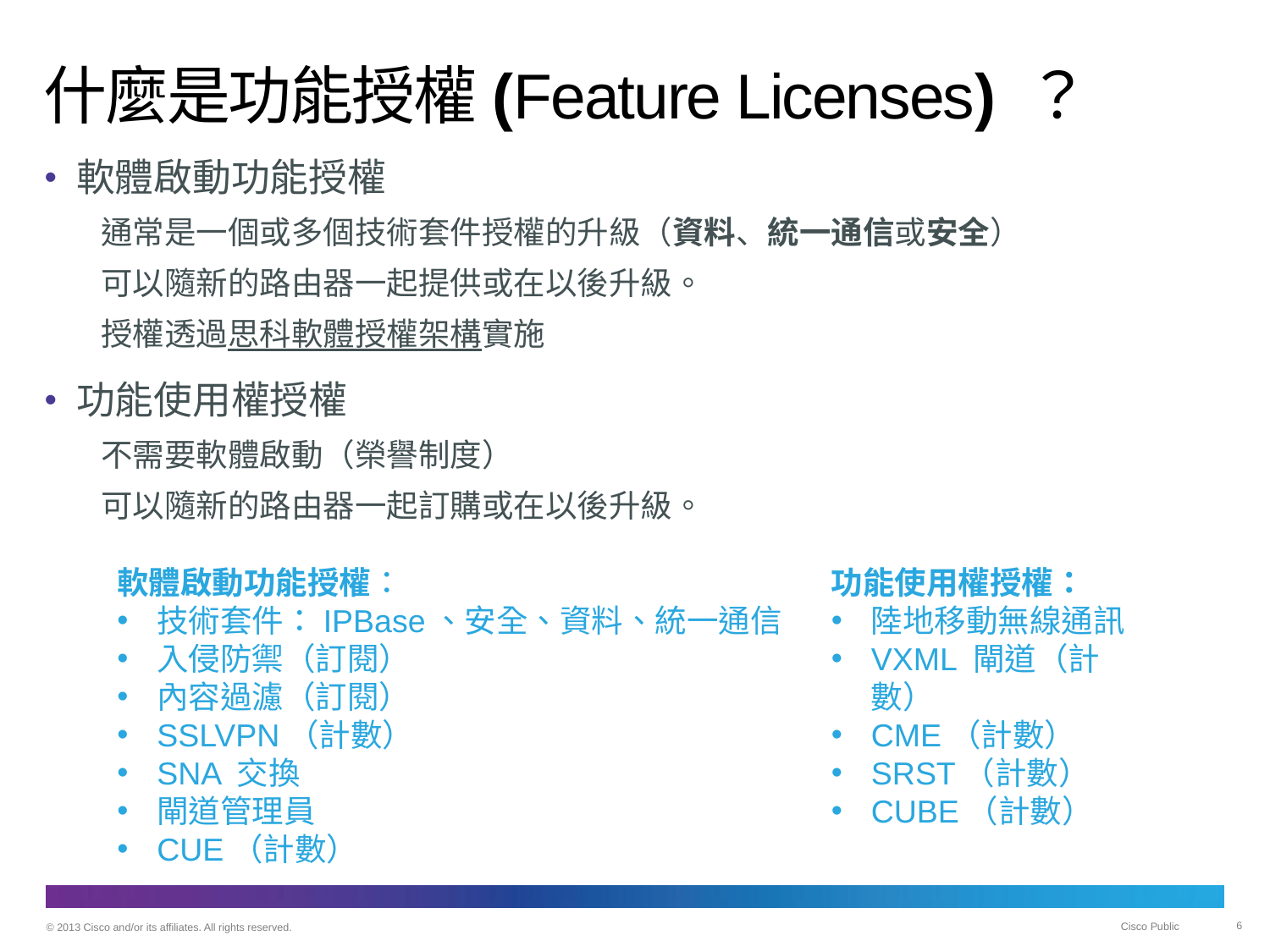

# 什麼是功能授權(Feature Licenses) ？
軟體啟動功能授權
通常是一個或多個技術套件授權的升級（資料、統一通信或安全）
可以隨新的路由器一起提供或在以後升級。
授權透過思科軟體授權架構實施
功能使用權授權
不需要軟體啟動（榮譽制度）
可以隨新的路由器一起訂購或在以後升級。
軟體啟動功能授權：
技術套件：IPBase、安全、資料、統一通信
入侵防禦（訂閱）
內容過濾（訂閱）
SSLVPN（計數）
SNA 交換
閘道管理員
CUE（計數）
功能使用權授權：
陸地移動無線通訊
VXML 閘道（計數）
CME（計數）
SRST（計數）
CUBE（計數）